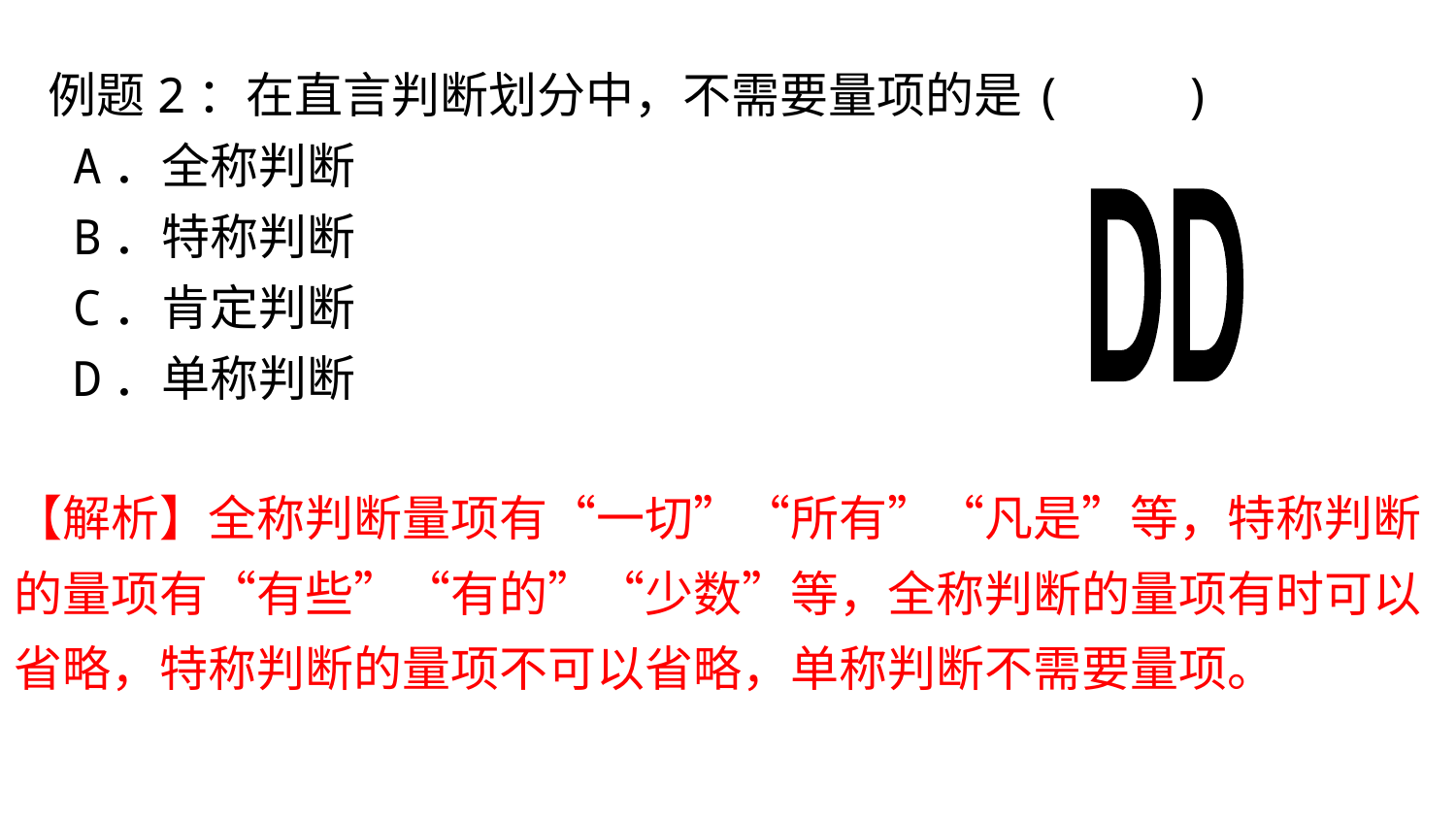

例题2：在直言判断划分中，不需要量项的是(　　)
  A．全称判断
  B．特称判断
  C．肯定判断
  D．单称判断
DD
【解析】全称判断量项有“一切”“所有”“凡是”等，特称判断的量项有“有些”“有的”“少数”等，全称判断的量项有时可以省略，特称判断的量项不可以省略，单称判断不需要量项。